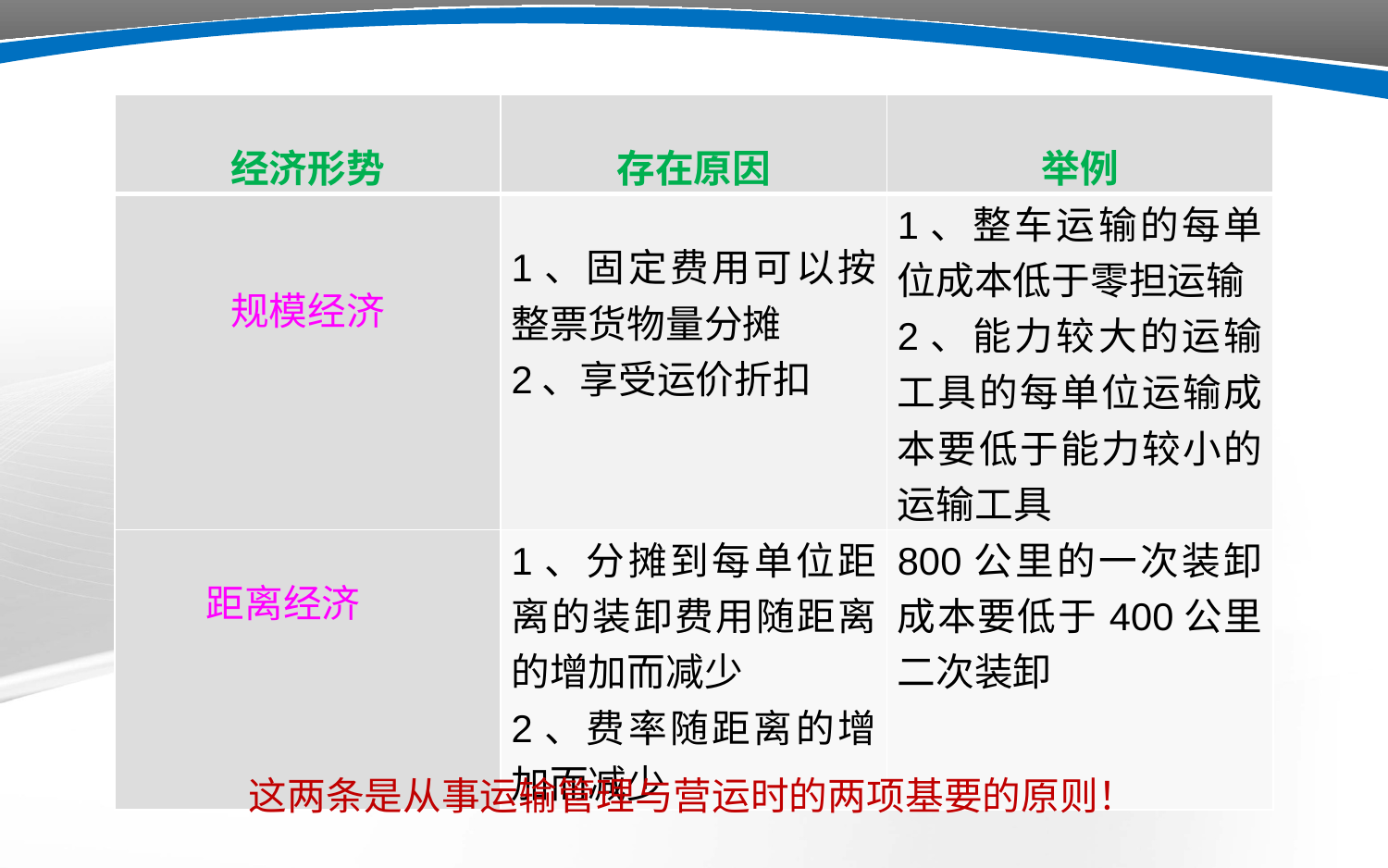

| 经济形势 | 存在原因 | 举例 |
| --- | --- | --- |
| 规模经济 | 1、固定费用可以按整票货物量分摊 2、享受运价折扣 | 1、整车运输的每单位成本低于零担运输 2、能力较大的运输工具的每单位运输成本要低于能力较小的运输工具 |
| 距离经济 | 1、分摊到每单位距离的装卸费用随距离的增加而减少 2、费率随距离的增加而减少 | 800公里的一次装卸成本要低于400公里二次装卸 |

这两条是从事运输管理与营运时的两项基要的原则！